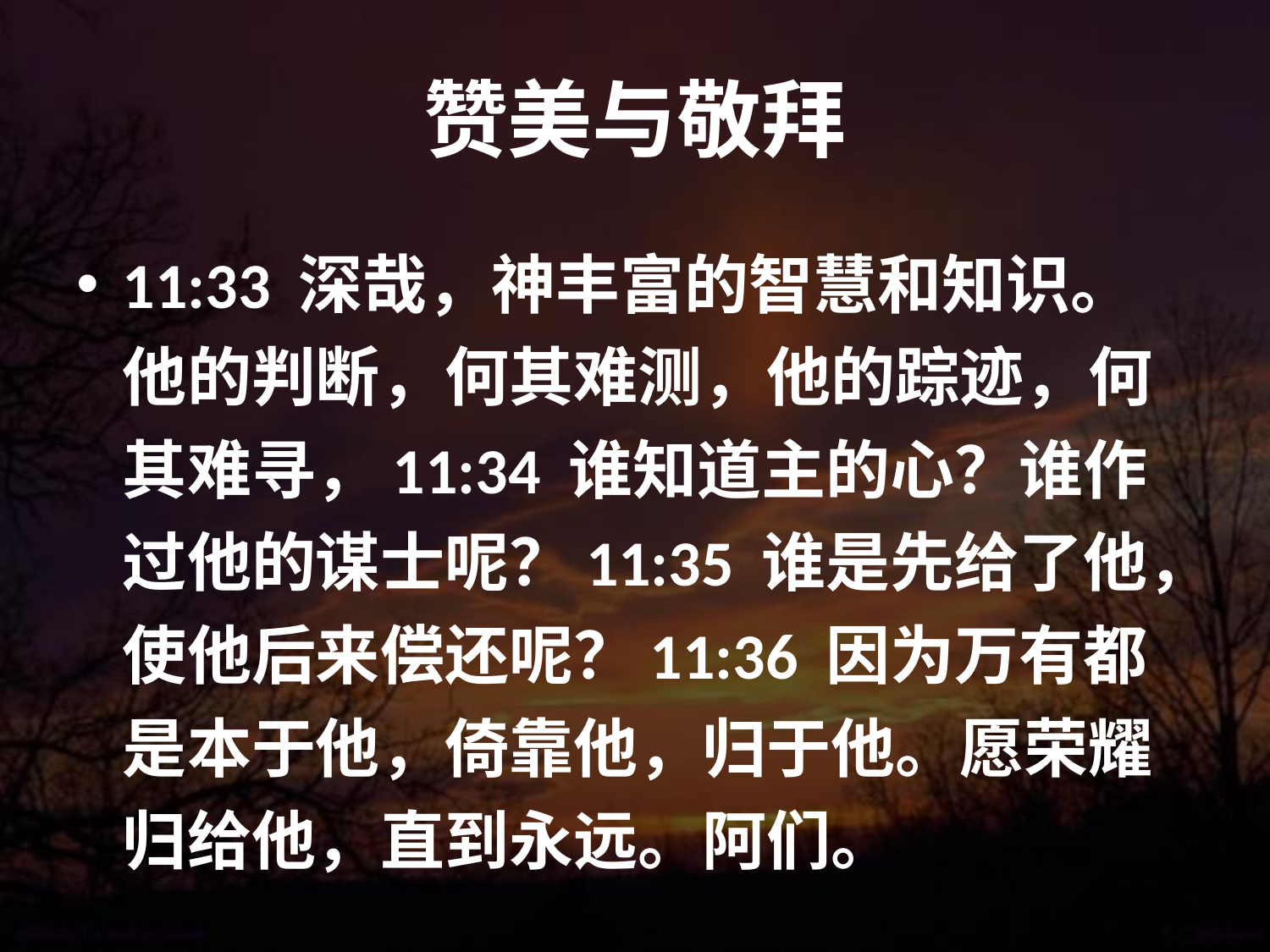

# 赞美与敬拜
11:33 深哉，神丰富的智慧和知识。他的判断，何其难测，他的踪迹，何其难寻，11:34 谁知道主的心？谁作过他的谋士呢？11:35 谁是先给了他，使他后来偿还呢？11:36 因为万有都是本于他，倚靠他，归于他。愿荣耀归给他，直到永远。阿们。